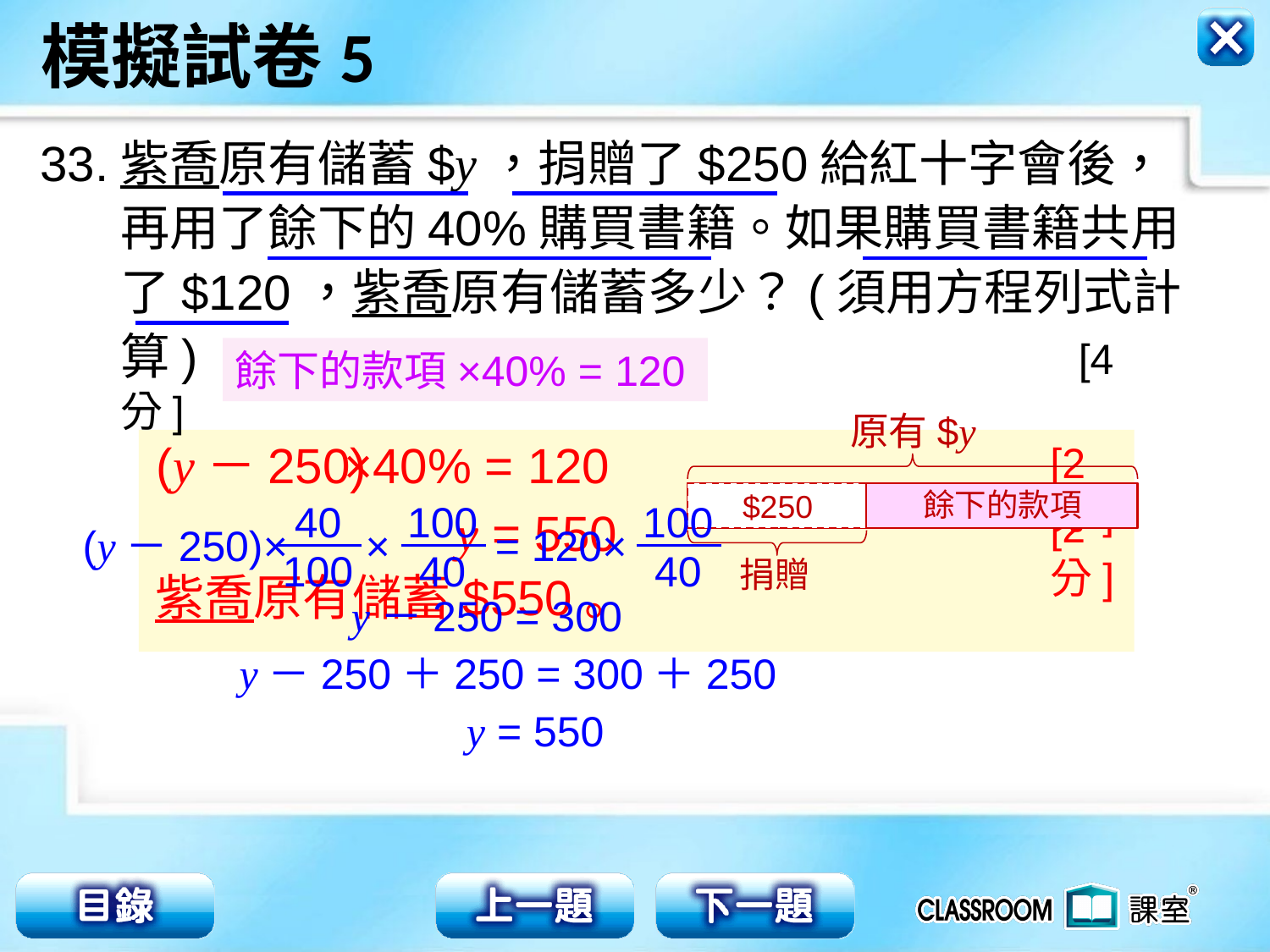

33.
紫喬原有儲蓄$y，捐贈了$250給紅十字會後，
再用了餘下的40%購買書籍。如果購買書籍共用
了$120，紫喬原有儲蓄多少？(須用方程列式計
算)                                                                [4分]

餘下的款項×40% = 120
原有$y
×40% = 120
(y－250)

[2分]

餘下的款項
$250

100
40
100
40
40
100
(y－250)×
×
= 120×
[2分]
y = 550
捐贈
紫喬原有儲蓄$550。
y－250 = 300
y－250＋250 = 300＋250
y = 550